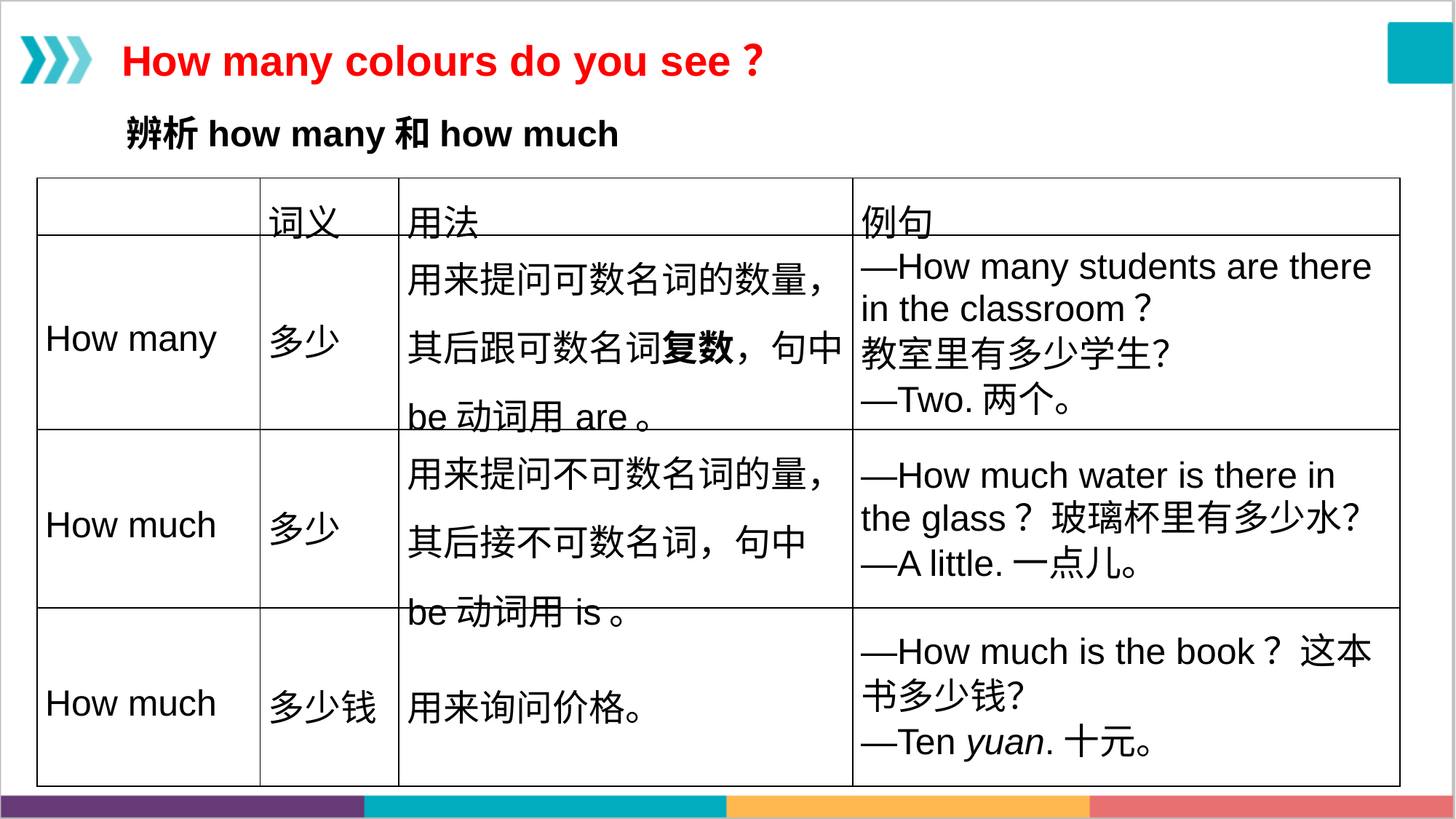

How many colours do you see？
辨析how many和how much
|  | 词义 | 用法 | 例句 |
| --- | --- | --- | --- |
| How many | 多少 | 用来提问可数名词的数量，其后跟可数名词复数，句中be动词用are。 | —How many students are there in the classroom？ 教室里有多少学生？ —Two.两个。 |
| How much | 多少 | 用来提问不可数名词的量，其后接不可数名词，句中be动词用is。 | —How much water is there in the glass？玻璃杯里有多少水？ —A little.一点儿。 |
| How much | 多少钱 | 用来询问价格。 | —How much is the book？这本书多少钱？ —Ten yuan.十元。 |